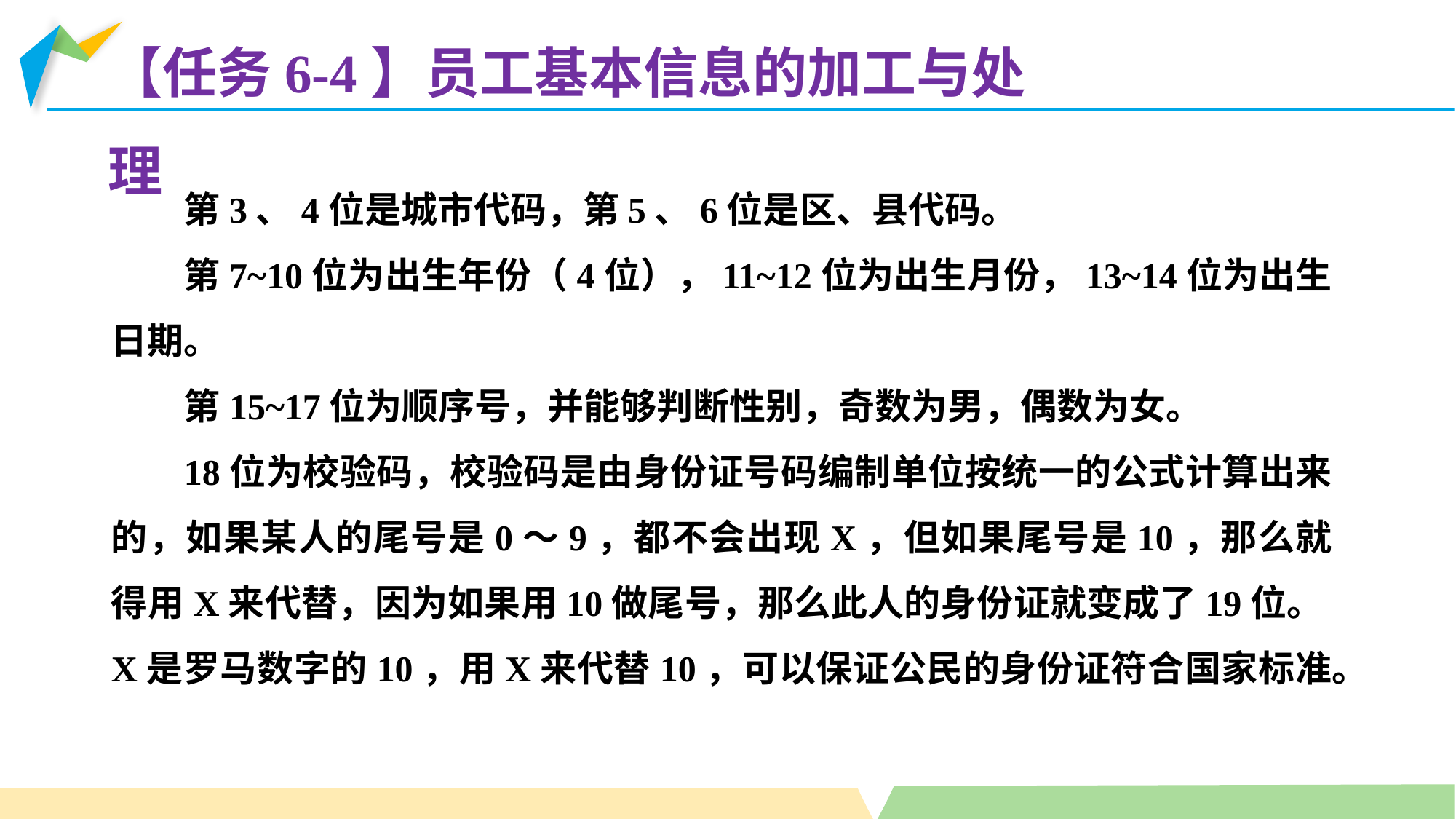

【任务6-4】员工基本信息的加工与处理
第3、4位是城市代码，第5、6位是区、县代码。
第7~10位为出生年份（4位），11~12位为出生月份，13~14位为出生日期。
第15~17位为顺序号，并能够判断性别，奇数为男，偶数为女。
18位为校验码，校验码是由身份证号码编制单位按统一的公式计算出来的，如果某人的尾号是0～9，都不会出现X，但如果尾号是10，那么就得用X来代替，因为如果用10做尾号，那么此人的身份证就变成了19位。X是罗马数字的10，用X来代替10，可以保证公民的身份证符合国家标准。